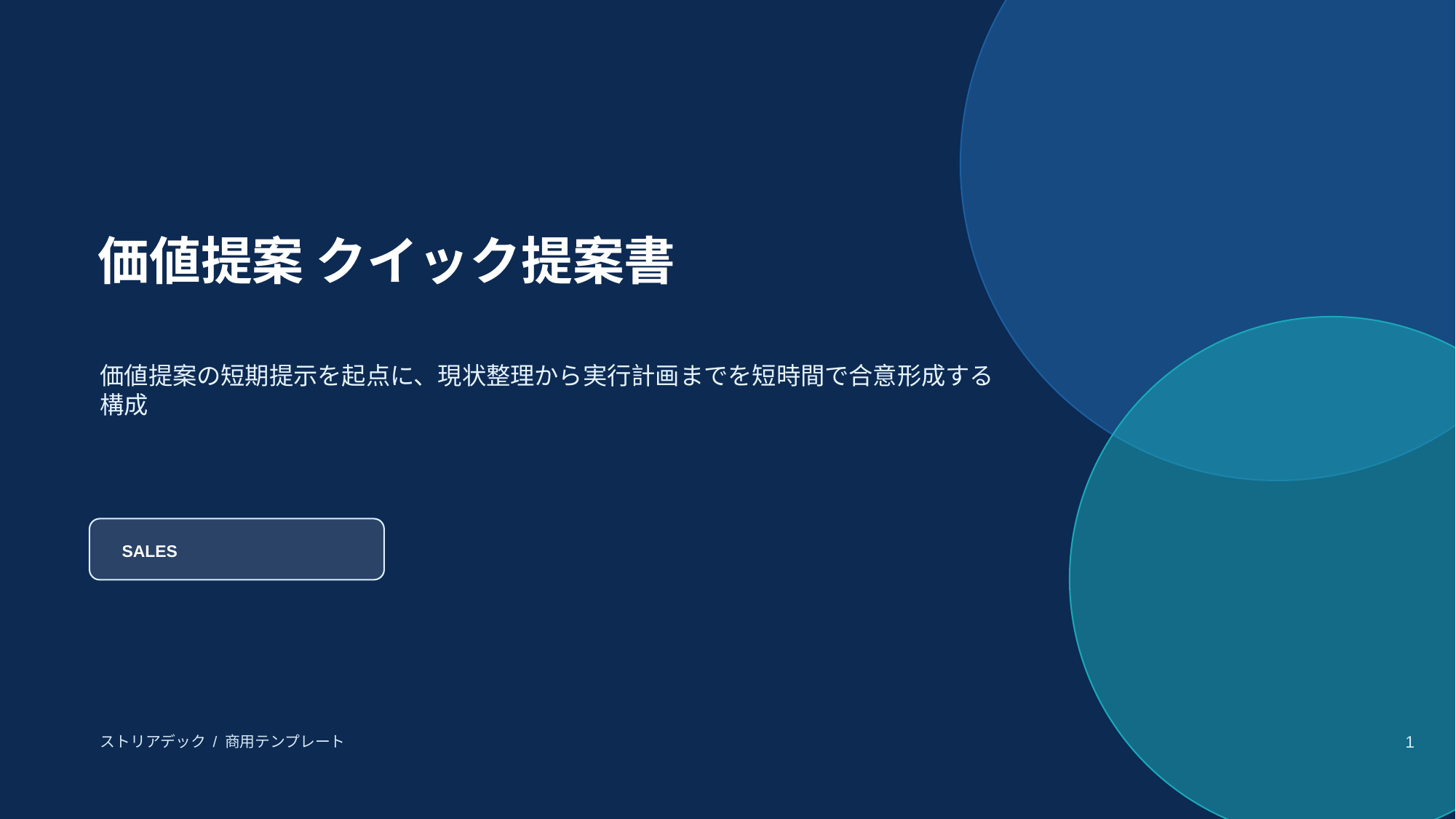

価値提案 クイック提案書

価値提案の短期提示を起点に、現状整理から実行計画までを短時間で合意形成する構成

SALES
ストリアデック / 商用テンプレート
1